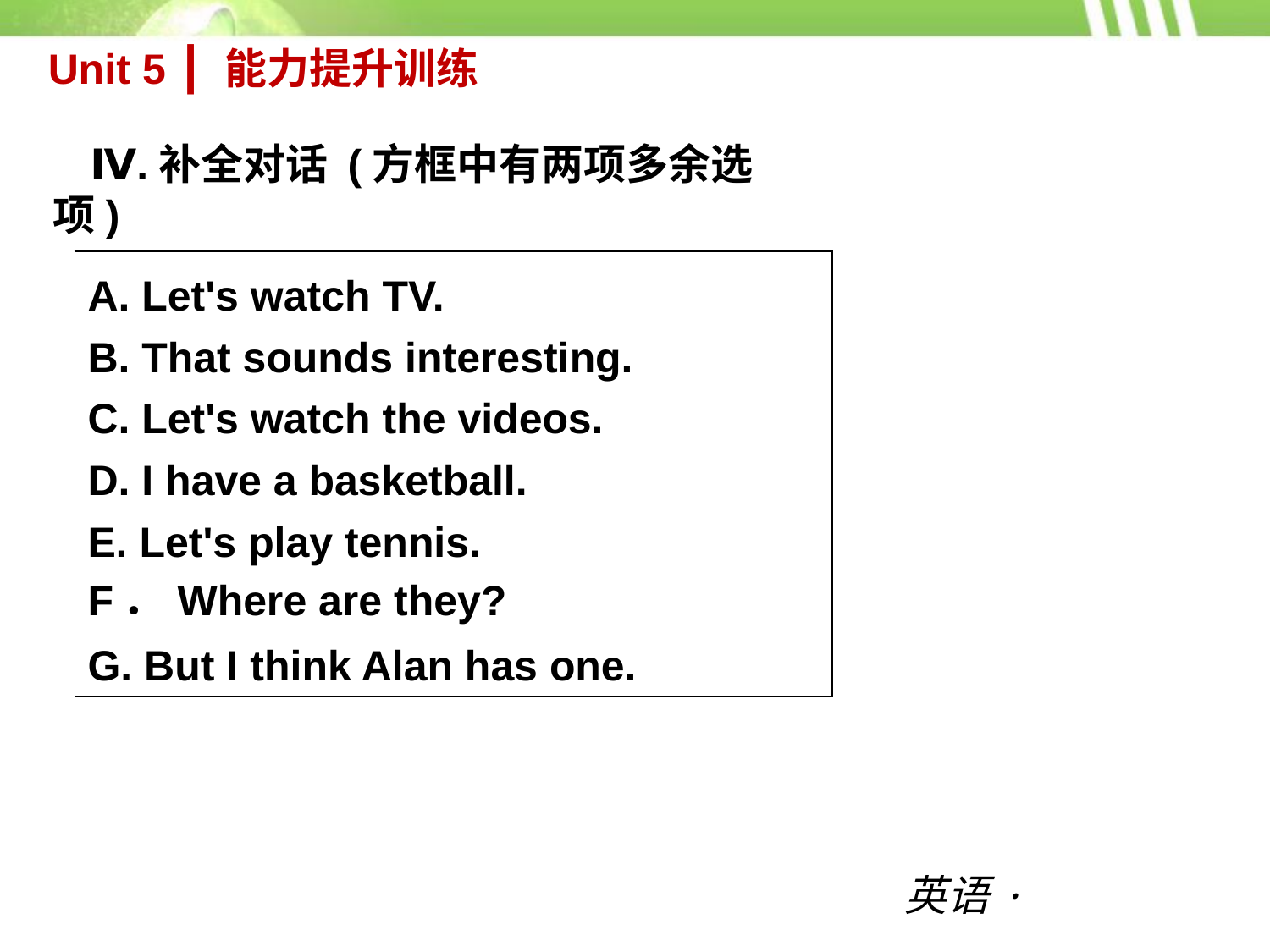

Unit 5 ┃ 能力提升训练
Ⅳ.补全对话 (方框中有两项多余选项)

| A. Let's watch TV. B. That sounds interesting. C. Let's watch the videos. D. I have a basketball. E. Let's play tennis. F．Where are they? G. But I think Alan has one. |
| --- |
英语·新课标（RJ）